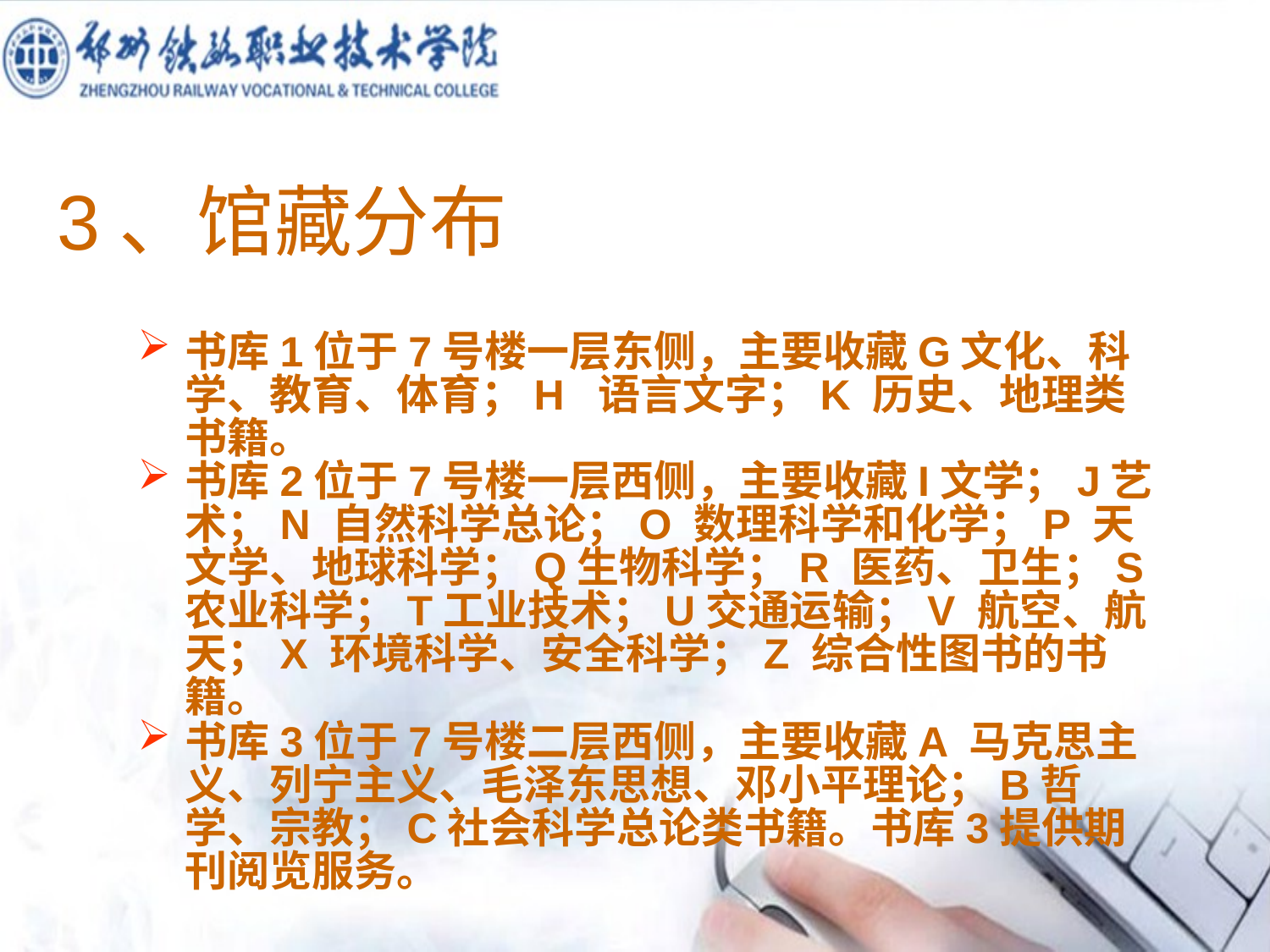

3、馆藏分布

书库1位于7号楼一层东侧，主要收藏G文化、科学、教育、体育；H  语言文字；K 历史、地理类书籍。

书库2位于7号楼一层西侧，主要收藏I文学；J艺术；N 自然科学总论；O 数理科学和化学；P 天文学、地球科学；Q生物科学；R 医药、卫生；S 农业科学；T工业技术；U交通运输；V 航空、航天；X 环境科学、安全科学；Z 综合性图书的书籍。

书库3位于7号楼二层西侧，主要收藏A 马克思主义、列宁主义、毛泽东思想、邓小平理论；B哲学、宗教；C社会科学总论类书籍。书库3提供期刊阅览服务。